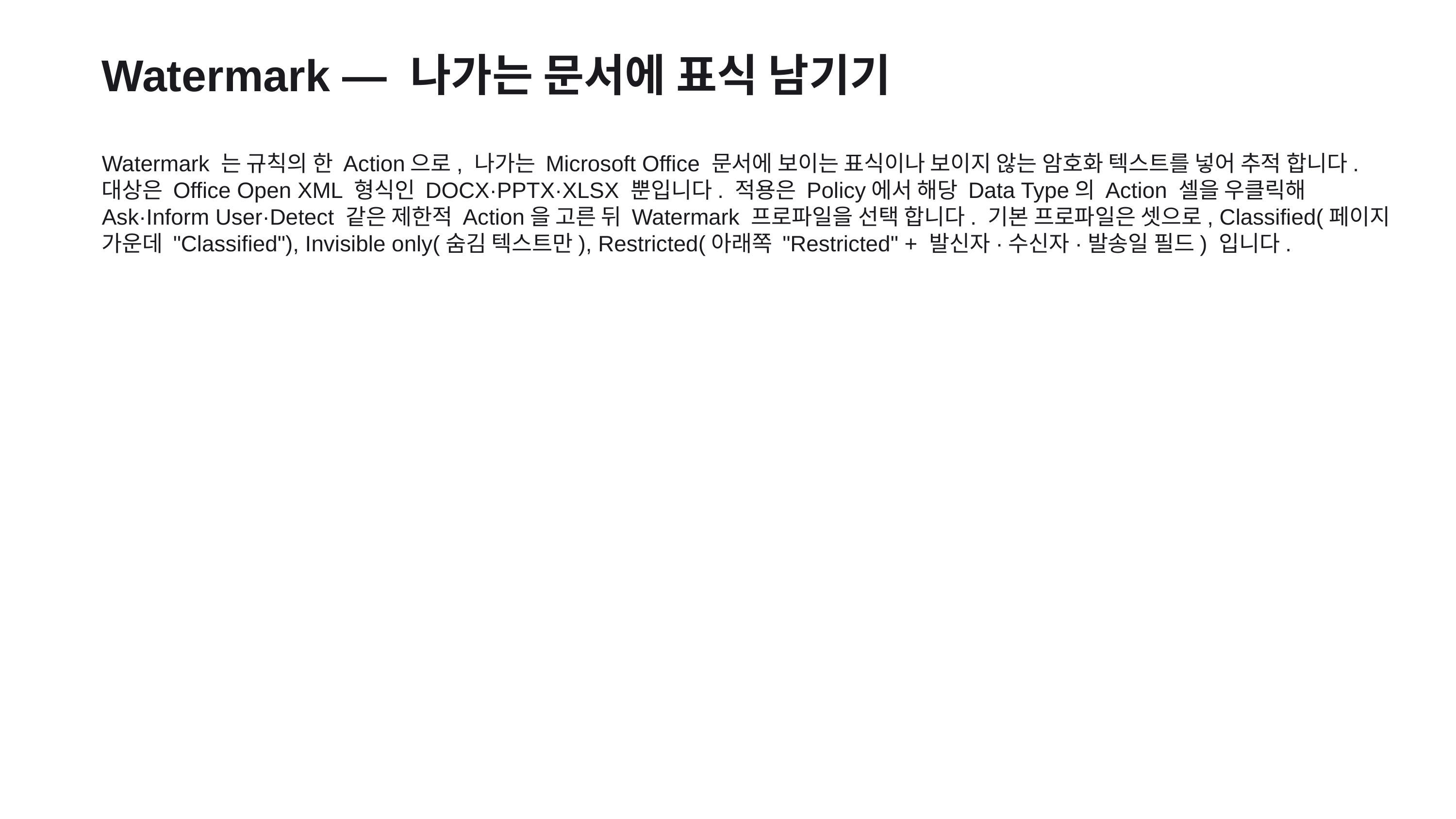

Watermark — 나가는 문서에 표식 남기기
Watermark 는 규칙의 한 Action으로, 나가는 Microsoft Office 문서에 보이는 표식이나 보이지 않는 암호화 텍스트를 넣어 추적 합니다. 대상은 Office Open XML 형식인 DOCX·PPTX·XLSX 뿐입니다. 적용은 Policy에서 해당 Data Type의 Action 셀을 우클릭해 Ask·Inform User·Detect 같은 제한적 Action을 고른 뒤 Watermark 프로파일을 선택 합니다. 기본 프로파일은 셋으로, Classified(페이지 가운데 "Classified"), Invisible only(숨김 텍스트만), Restricted(아래쪽 "Restricted" + 발신자·수신자·발송일 필드) 입니다.